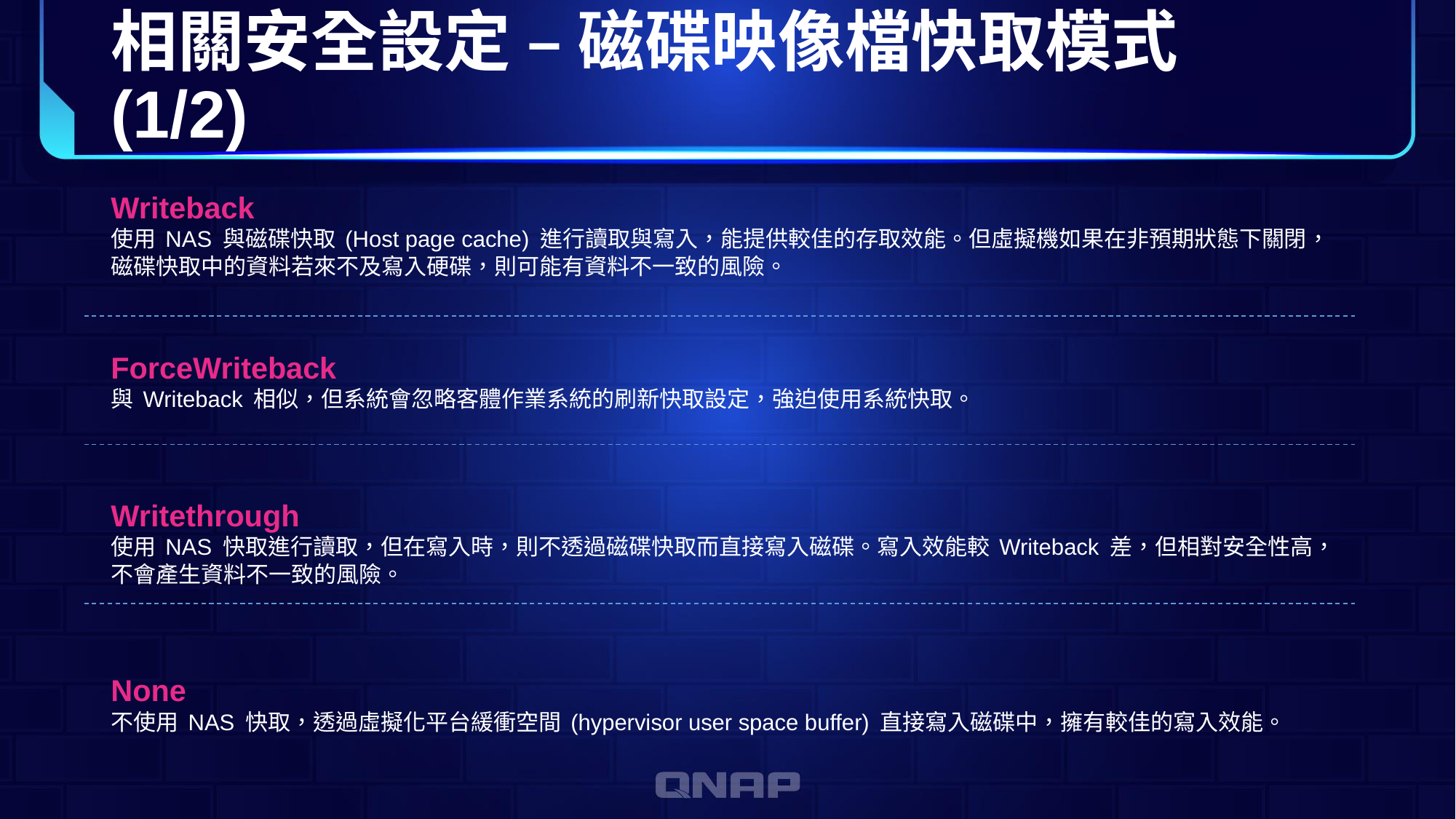

# 相關安全設定 – 磁碟映像檔快取模式 (1/2)
Writeback
使用 NAS 與磁碟快取 (Host page cache) 進行讀取與寫入，能提供較佳的存取效能。但虛擬機如果在非預期狀態下關閉，磁碟快取中的資料若來不及寫入硬碟，則可能有資料不一致的風險。

ForceWriteback
與 Writeback 相似，但系統會忽略客體作業系統的刷新快取設定，強迫使用系統快取。

Writethrough
使用 NAS 快取進行讀取，但在寫入時，則不透過磁碟快取而直接寫入磁碟。寫入效能較 Writeback 差，但相對安全性高，不會產生資料不一致的風險。

None
不使用 NAS 快取，透過虛擬化平台緩衝空間 (hypervisor user space buffer) 直接寫入磁碟中，擁有較佳的寫入效能。